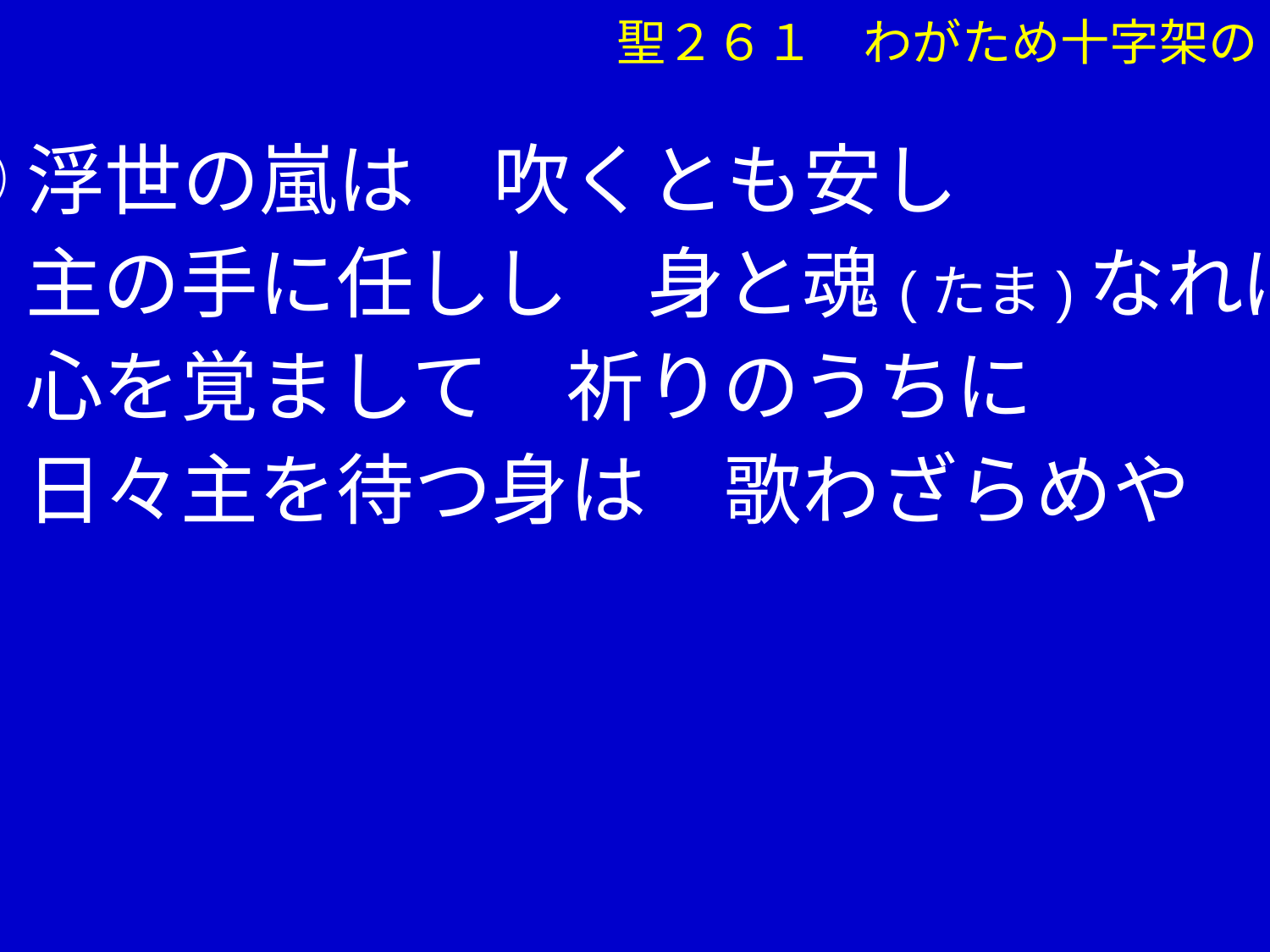

聖２６１　わがため十字架の
③浮世の嵐は　吹くとも安し
　 主の手に任しし　身と魂(たま)なれば
　 心を覚まして　祈りのうちに
　 日々主を待つ身は　歌わざらめや